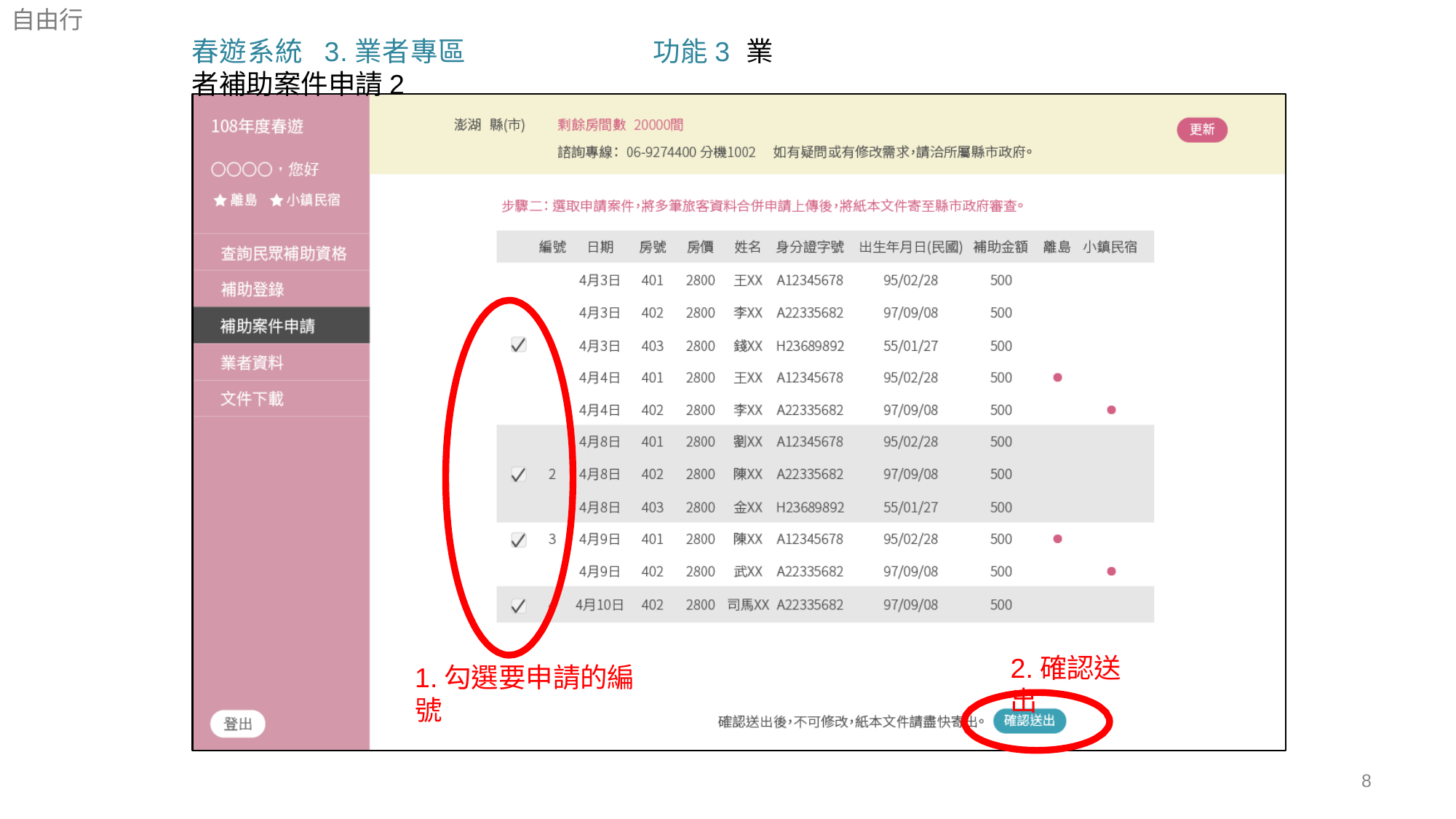

自由行
春遊系統  3.業者專區	功能3 業者補助案件申請2

2.確認送出
1.勾選要申請的編號

8